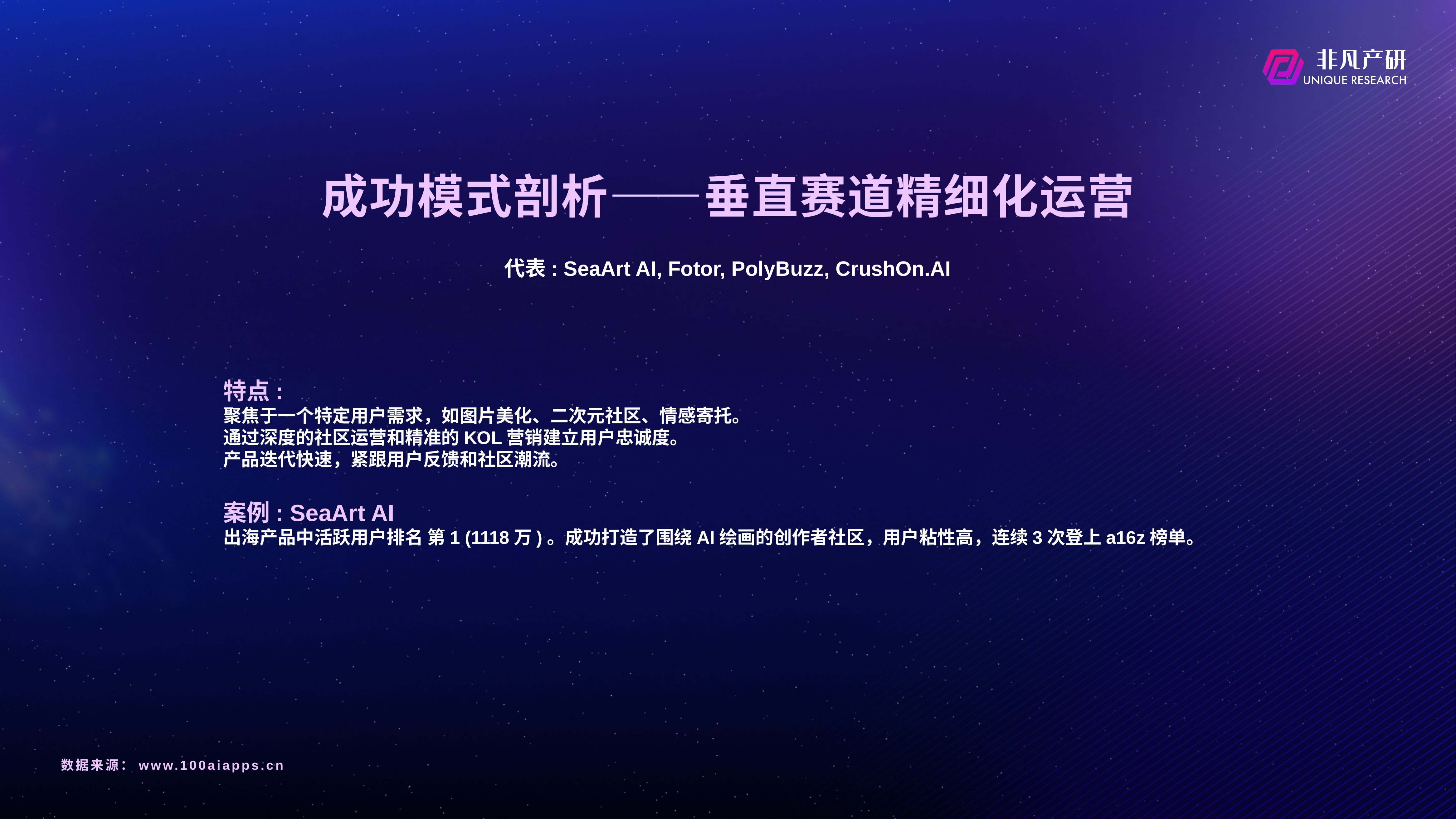

# 成功模式剖析——垂直赛道精细化运营
代表: SeaArt AI, Fotor, PolyBuzz, CrushOn.AI
特点:
聚焦于一个特定用户需求，如图片美化、二次元社区、情感寄托。
通过深度的社区运营和精准的KOL营销建立用户忠诚度。
产品迭代快速，紧跟用户反馈和社区潮流。

案例: SeaArt AI
出海产品中活跃用户排名 第1 (1118万)。成功打造了围绕AI绘画的创作者社区，用户粘性高，连续3次登上a16z榜单。